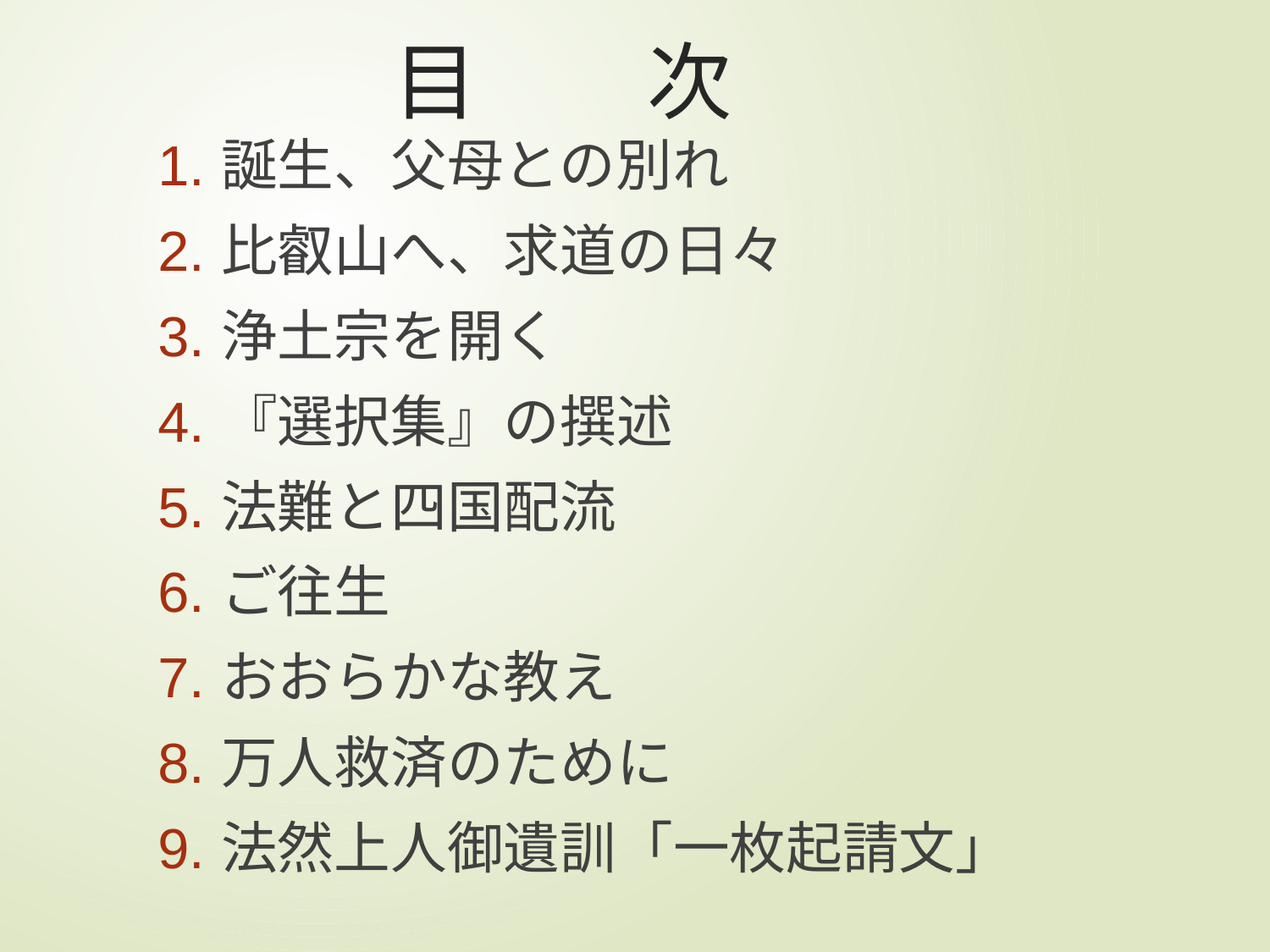

# 目　　次
誕生、父母との別れ
比叡山へ、求道の日々
浄土宗を開く
『選択集』の撰述
法難と四国配流
ご往生
おおらかな教え
万人救済のために
法然上人御遺訓「一枚起請文」